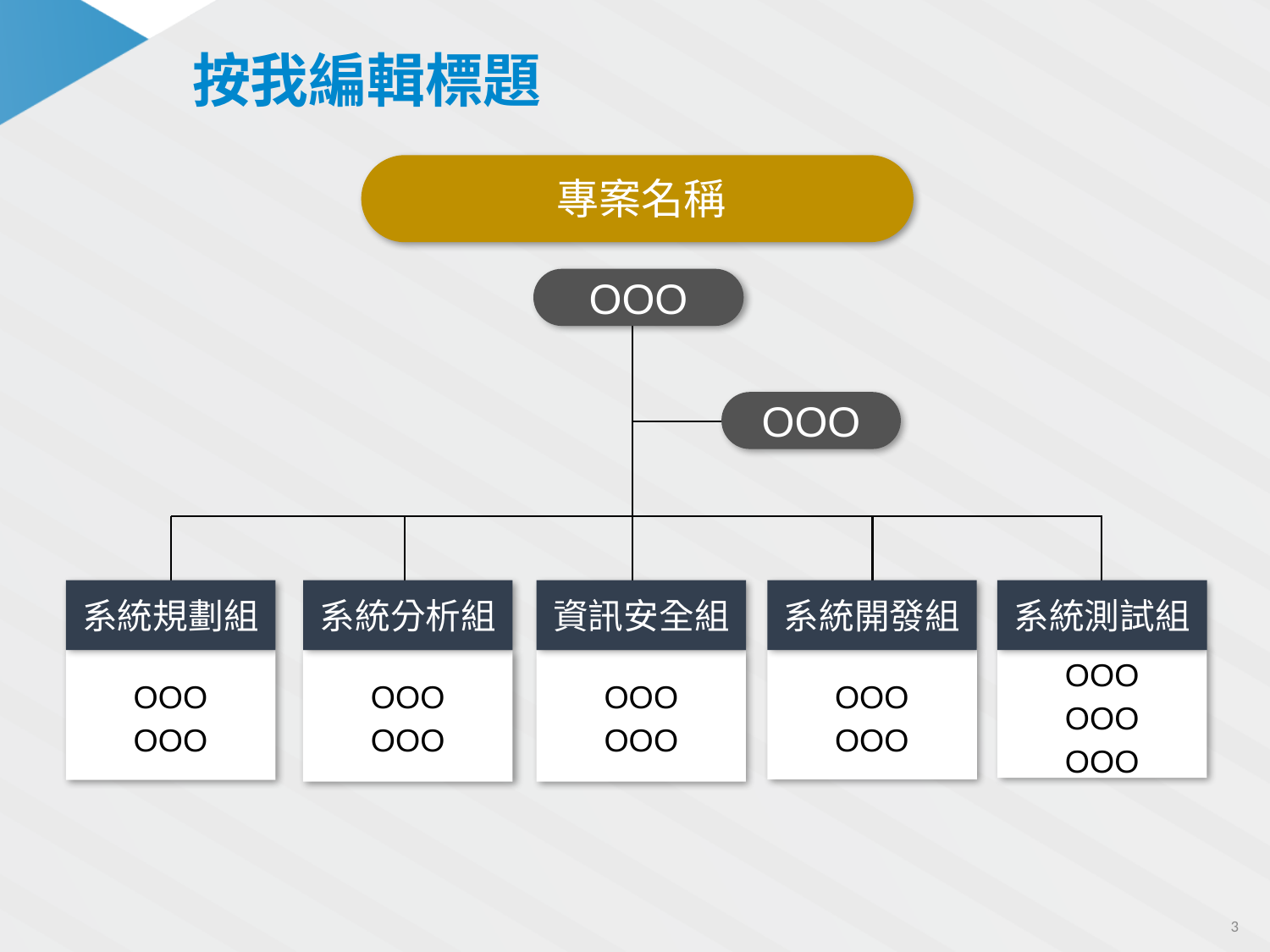

按我編輯標題

專案名稱
OOO
OOO
系統規劃組
系統分析組
資訊安全組
系統開發組
系統測試組
OOO
OOO
OOO

OOO
OOO
OOO
OOO
OOO
OOO
OOO
OOO
3
本團隊為科技x顧問服務之跨界創新團隊